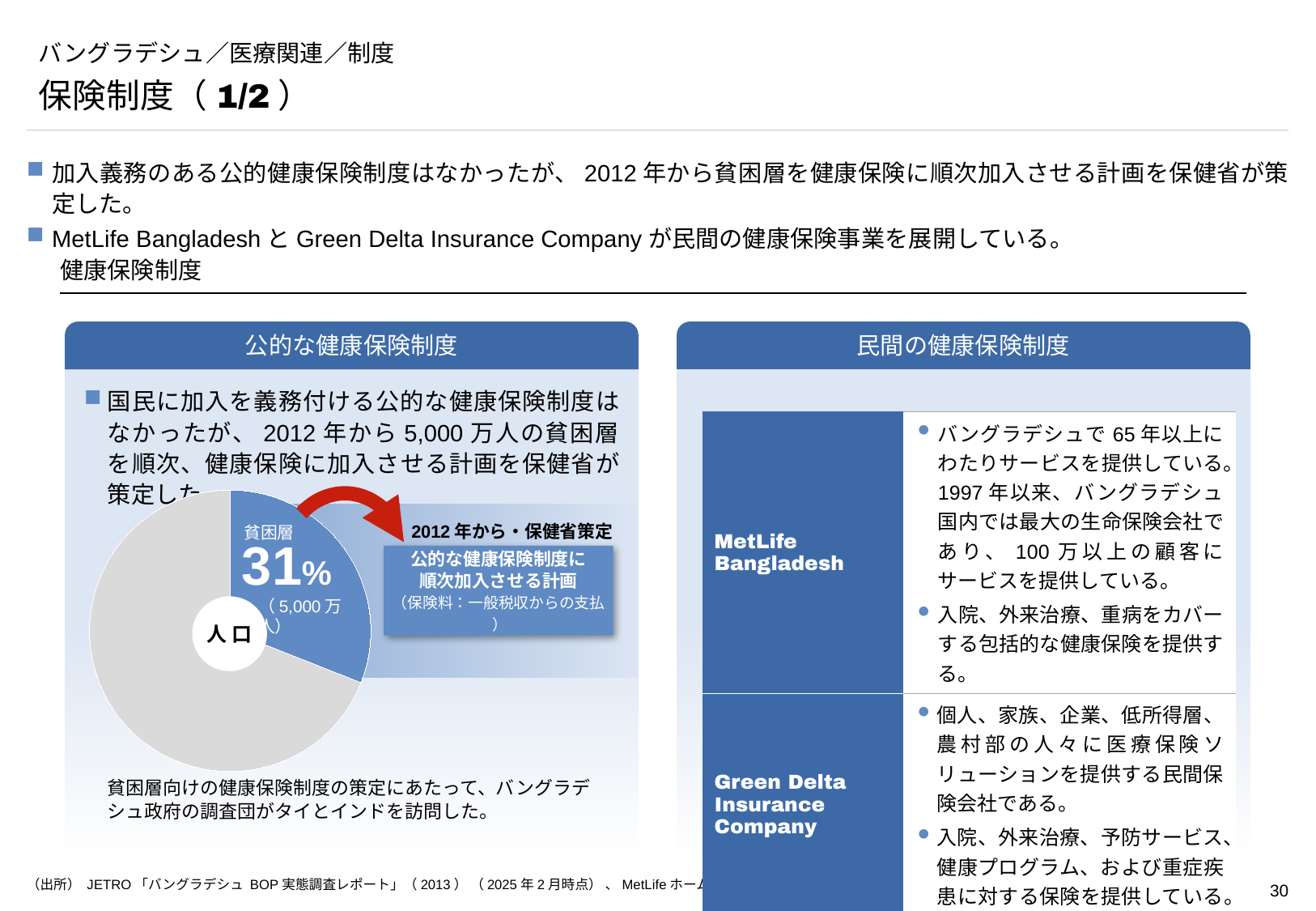

# バングラデシュ／医療関連／制度
保険制度（1/2）
加入義務のある公的健康保険制度はなかったが、2012年から貧困層を健康保険に順次加入させる計画を保健省が策定した。
MetLife BangladeshとGreen Delta Insurance Companyが民間の健康保険事業を展開している。
健康保険制度
公的な健康保険制度
民間の健康保険制度
国民に加入を義務付ける公的な健康保険制度はなかったが、2012年から5,000万人の貧困層を順次、健康保険に加入させる計画を保健省が策定した。

| MetLife Bangladesh | バングラデシュで65年以上にわたりサービスを提供している。1997年以来、バングラデシュ国内では最大の生命保険会社であり、100万以上の顧客にサービスを提供している。 入院、外来治療、重病をカバーする包括的な健康保険を提供する。 |
| --- | --- |
| Green Delta Insurance Company | 個人、家族、企業、低所得層、農村部の人々に医療保険ソリューションを提供する民間保険会社である。 入院、外来治療、予防サービス、健康プログラム、および重症疾患に対する保険を提供している。 |

### Chart

| Category |  |
|---|---|

2012年から・保健省策定
貧困層
公的な健康保険制度に
順次加入させる計画
（保険料：一般税収からの支払 ）
31%
（5,000万人）
人 口
貧困層向けの健康保険制度の策定にあたって、バングラデシュ政府の調査団がタイとインドを訪問した。
（出所） JETRO「バングラデシュ BOP実態調査レポート」（2013） （2025年2月時点） 、MetLifeホームページ